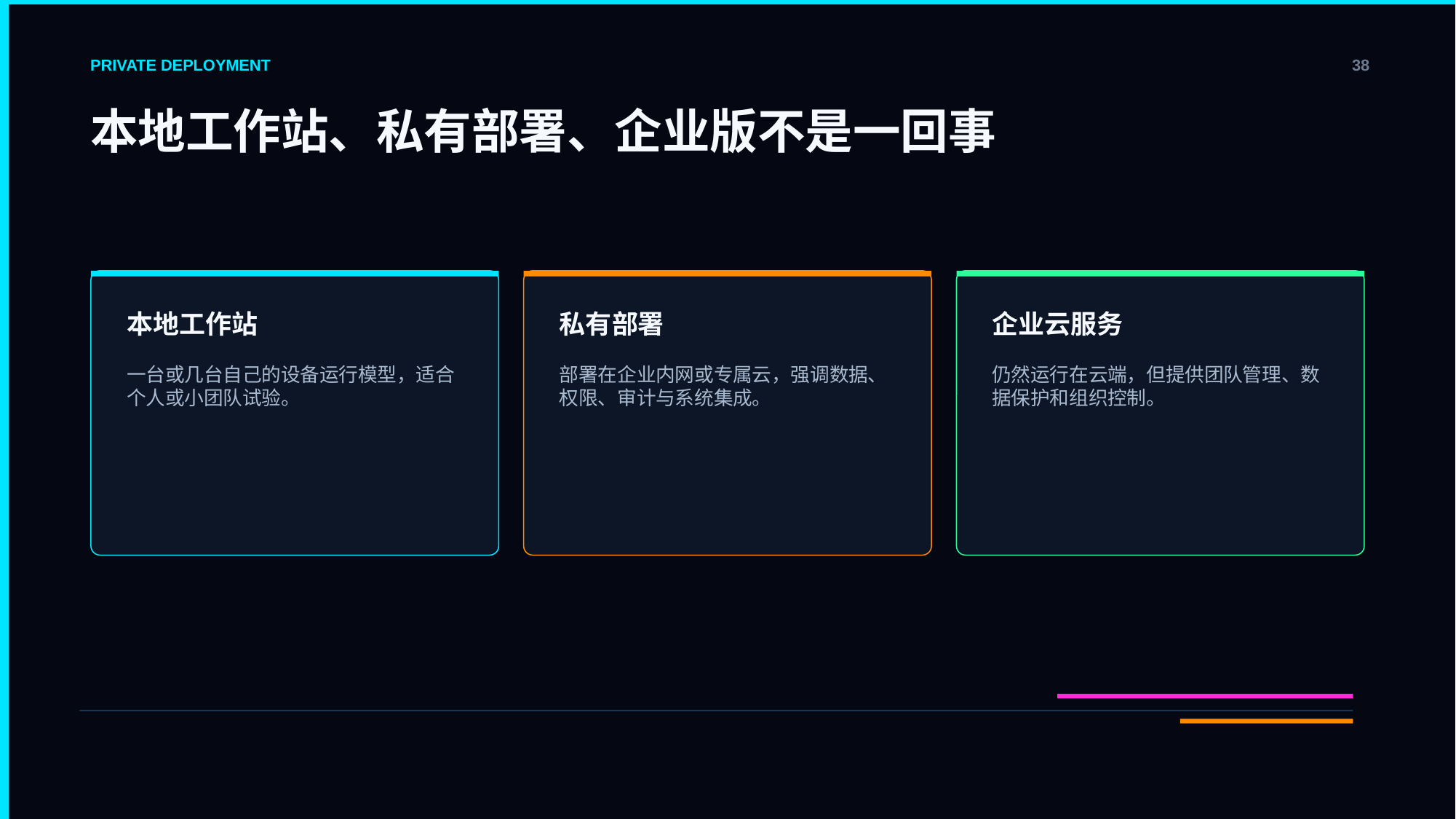

PRIVATE DEPLOYMENT
38
本地工作站、私有部署、企业版不是一回事

本地工作站
私有部署
企业云服务
一台或几台自己的设备运行模型，适合个人或小团队试验。
部署在企业内网或专属云，强调数据、权限、审计与系统集成。
仍然运行在云端，但提供团队管理、数据保护和组织控制。